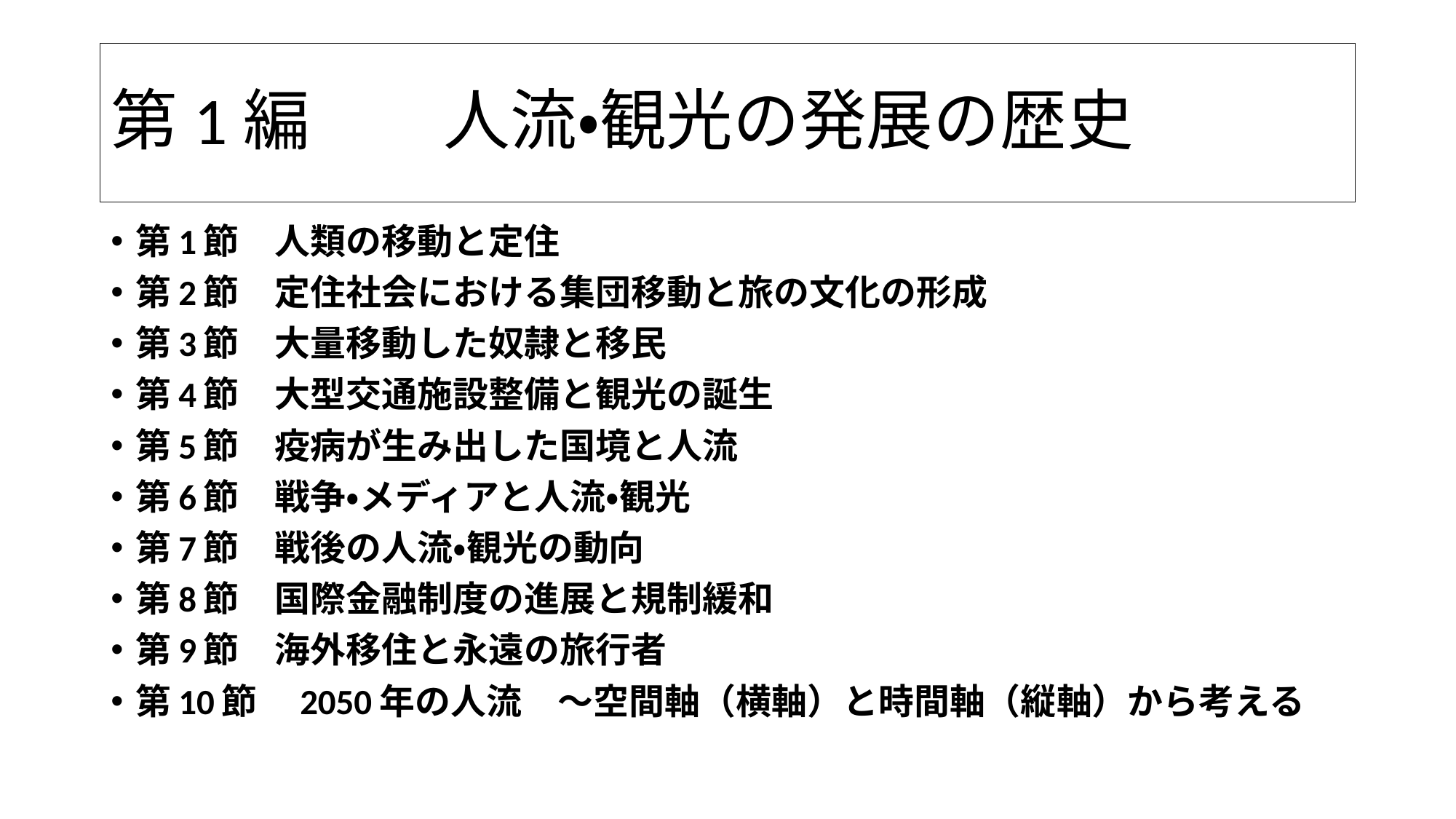

# 第1編　　人流・観光の発展の歴史
第1節　人類の移動と定住
第2節　定住社会における集団移動と旅の文化の形成
第3節　大量移動した奴隷と移民
第4節　大型交通施設整備と観光の誕生
第5節　疫病が生み出した国境と人流
第6節　戦争・メディアと人流・観光
第7節　戦後の人流・観光の動向
第8節　国際金融制度の進展と規制緩和
第9節　海外移住と永遠の旅行者
第10節　2050年の人流　～空間軸（横軸）と時間軸（縦軸）から考える